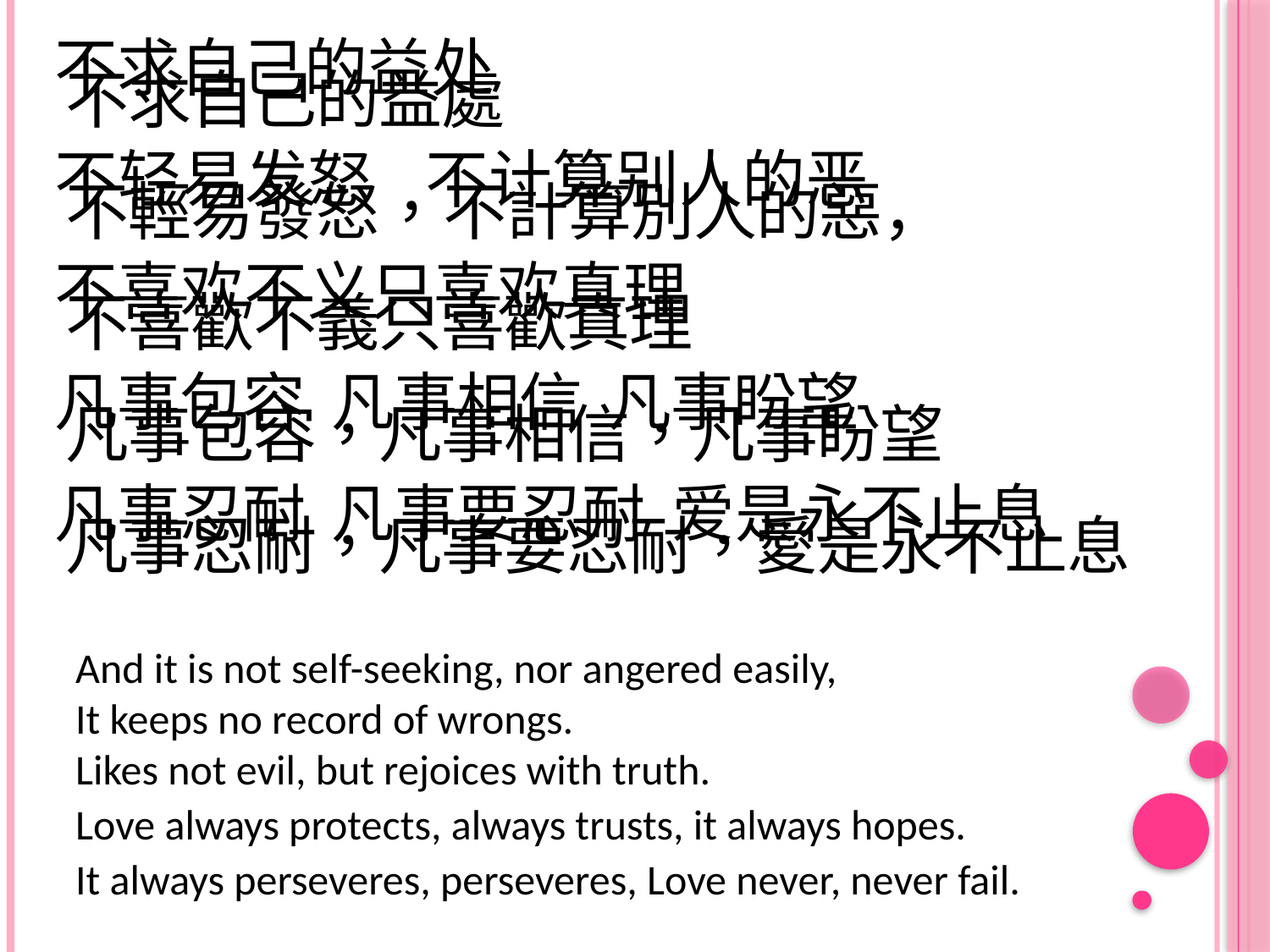

不求自己的益处
不轻易发怒    不计算别人的恶
不喜欢不义只喜欢真理
凡事包容  凡事相信  凡事盼望
凡事忍耐  凡事要忍耐  爱是永不止息
不求自己的益處
不輕易發怒，不計算別人的惡，
不喜歡不義只喜歡真理
凡事包容，凡事相信，凡事盼望
凡事忍耐，凡事要忍耐，愛是永不止息
And it is not self-seeking, nor angered easily,
It keeps no record of wrongs.
Likes not evil, but rejoices with truth.
Love always protects, always trusts, it always hopes.
It always perseveres, perseveres, Love never, never fail.